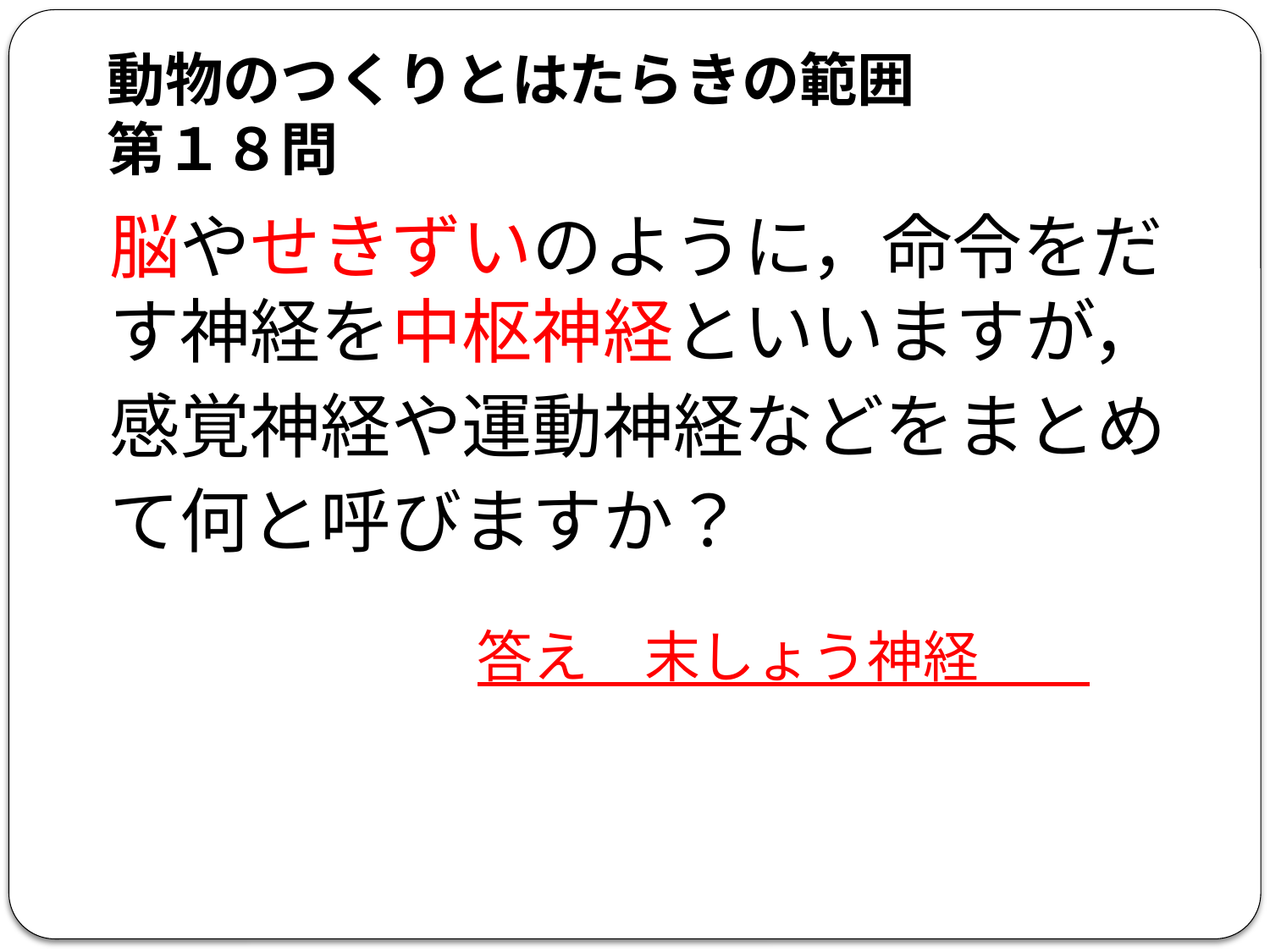

# 動物のつくりとはたらきの範囲 第１８問
脳やせきずいのように，命令をだす神経を中枢神経といいますが，
感覚神経や運動神経などをまとめ
て何と呼びますか？
答え　末しょう神経